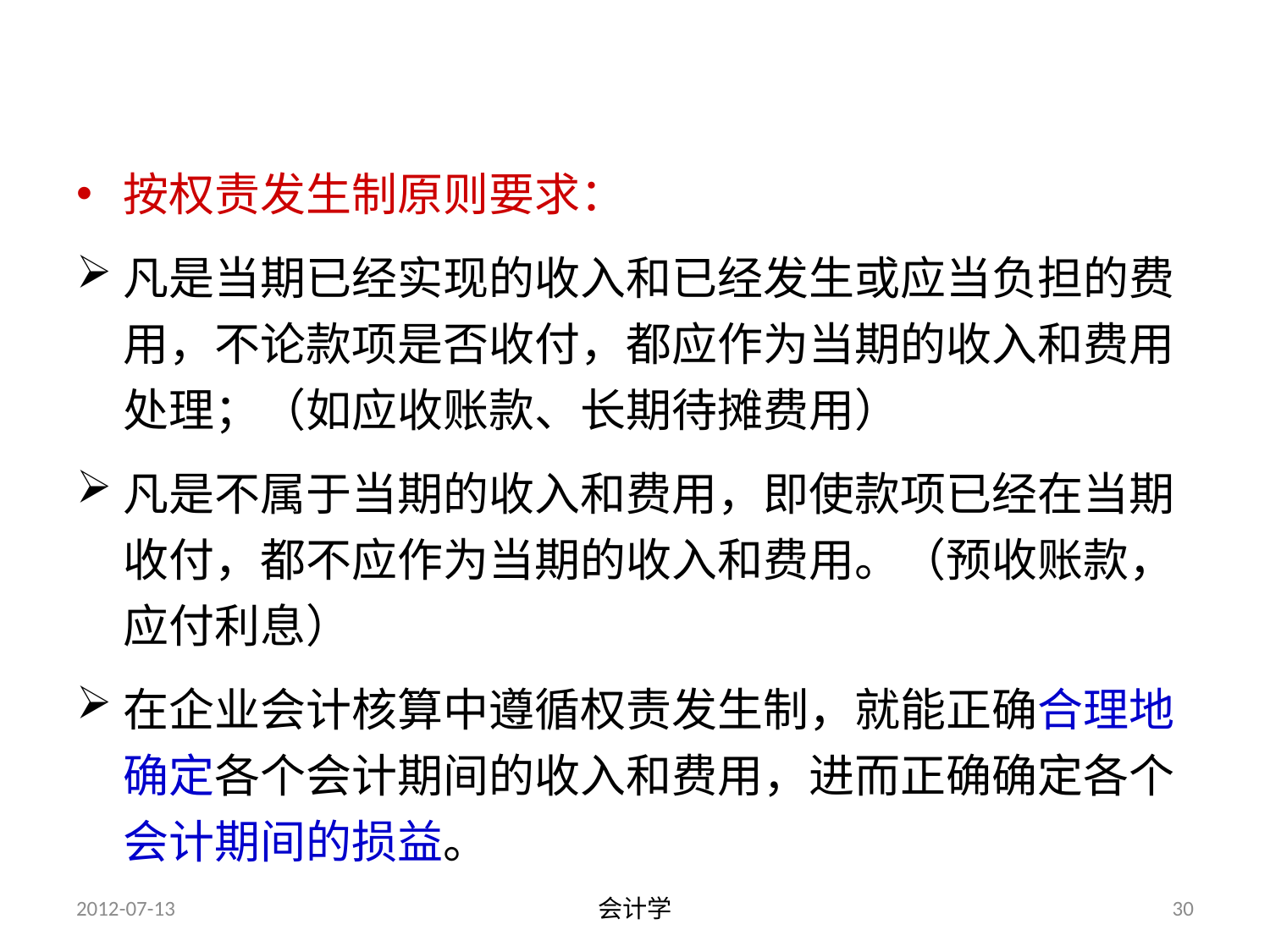

按权责发生制原则要求：
凡是当期已经实现的收入和已经发生或应当负担的费用，不论款项是否收付，都应作为当期的收入和费用处理；（如应收账款、长期待摊费用）
凡是不属于当期的收入和费用，即使款项已经在当期收付，都不应作为当期的收入和费用。（预收账款，应付利息）
在企业会计核算中遵循权责发生制，就能正确合理地确定各个会计期间的收入和费用，进而正确确定各个会计期间的损益。
2012-07-13
会计学
30